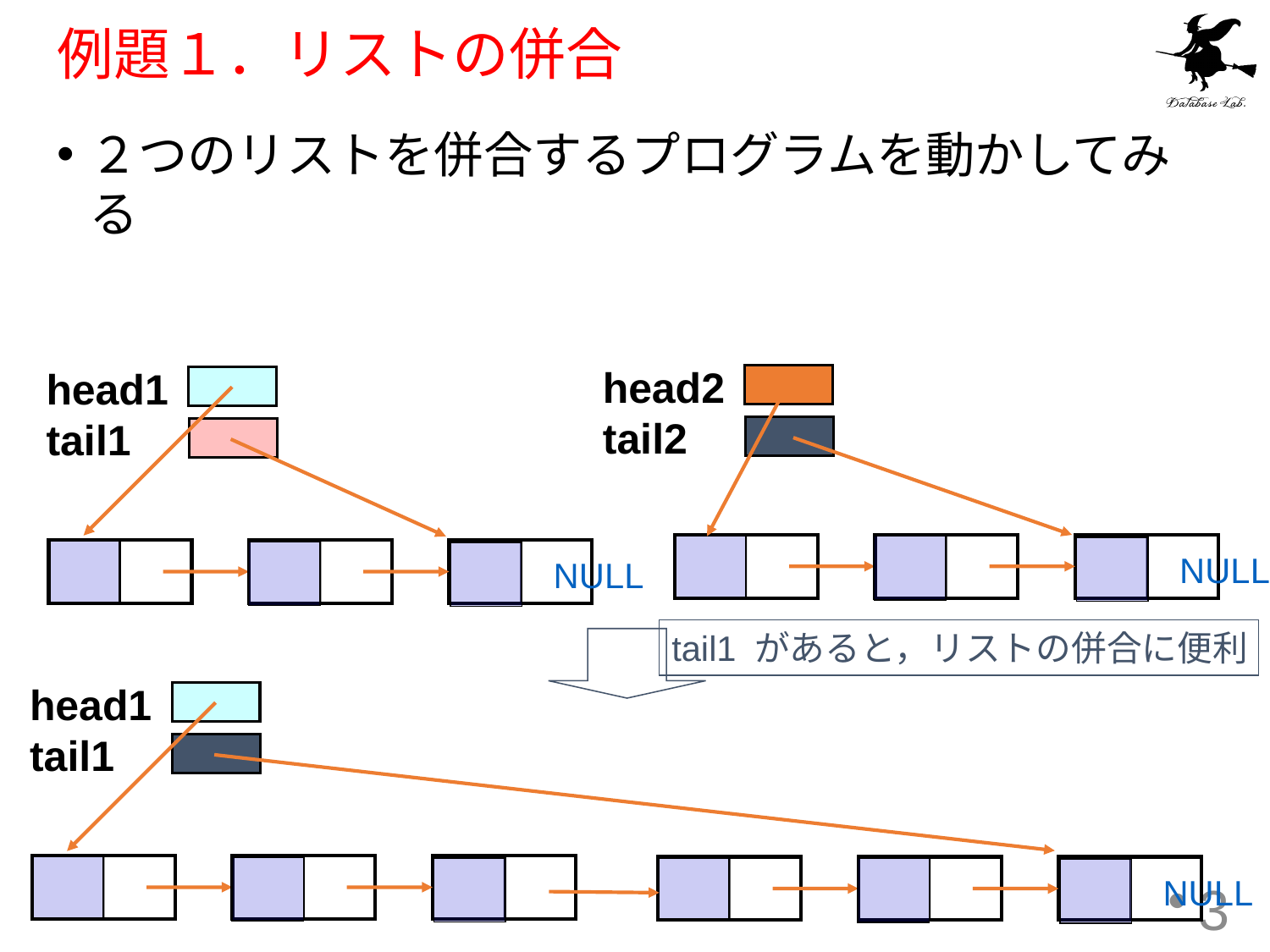

# 例題１．リストの併合
２つのリストを併合するプログラムを動かしてみる
head2
tail2
head1
tail1

    　　   NULL

    　　   NULL

tail1 があると，リストの併合に便利

head1
tail1

    　　   NULL

3